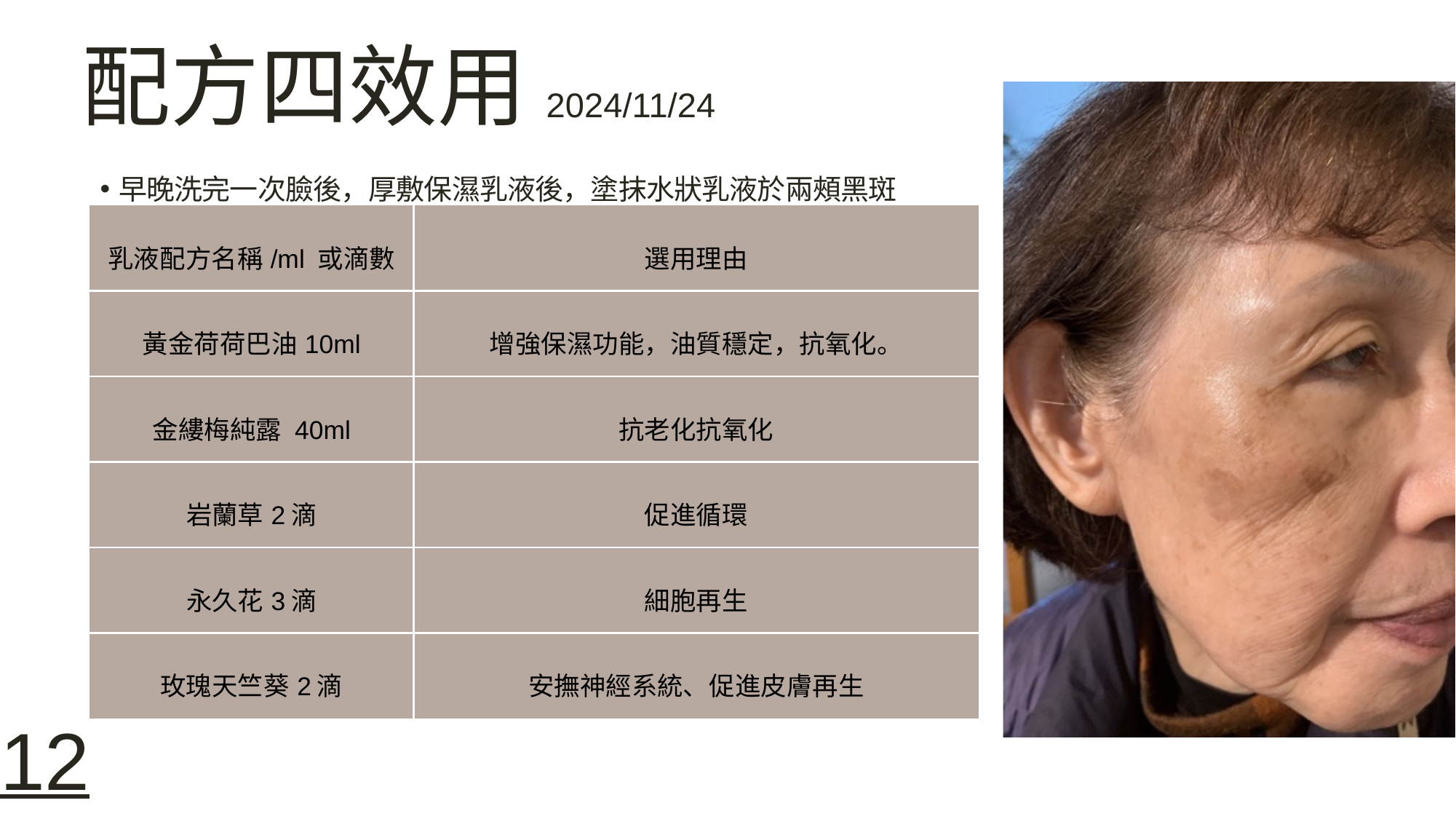

配方四效用
2024/11/24

早晚洗完一次臉後，厚敷保濕乳液後，塗抹水狀乳液於兩頰黑斑
| 乳液配方名稱/ml 或滴數 | 選用理由 |
| --- | --- |
| 黃金荷荷巴油10ml | 增強保濕功能，油質穩定，抗氧化。 |
| 金縷梅純露 40ml | 抗老化抗氧化 |
| 岩蘭草2滴 | 促進循環 |
| 永久花3滴 | 細胞再生 |
| 玫瑰天竺葵2滴 | 安撫神經系統、促進皮膚再生 |
12